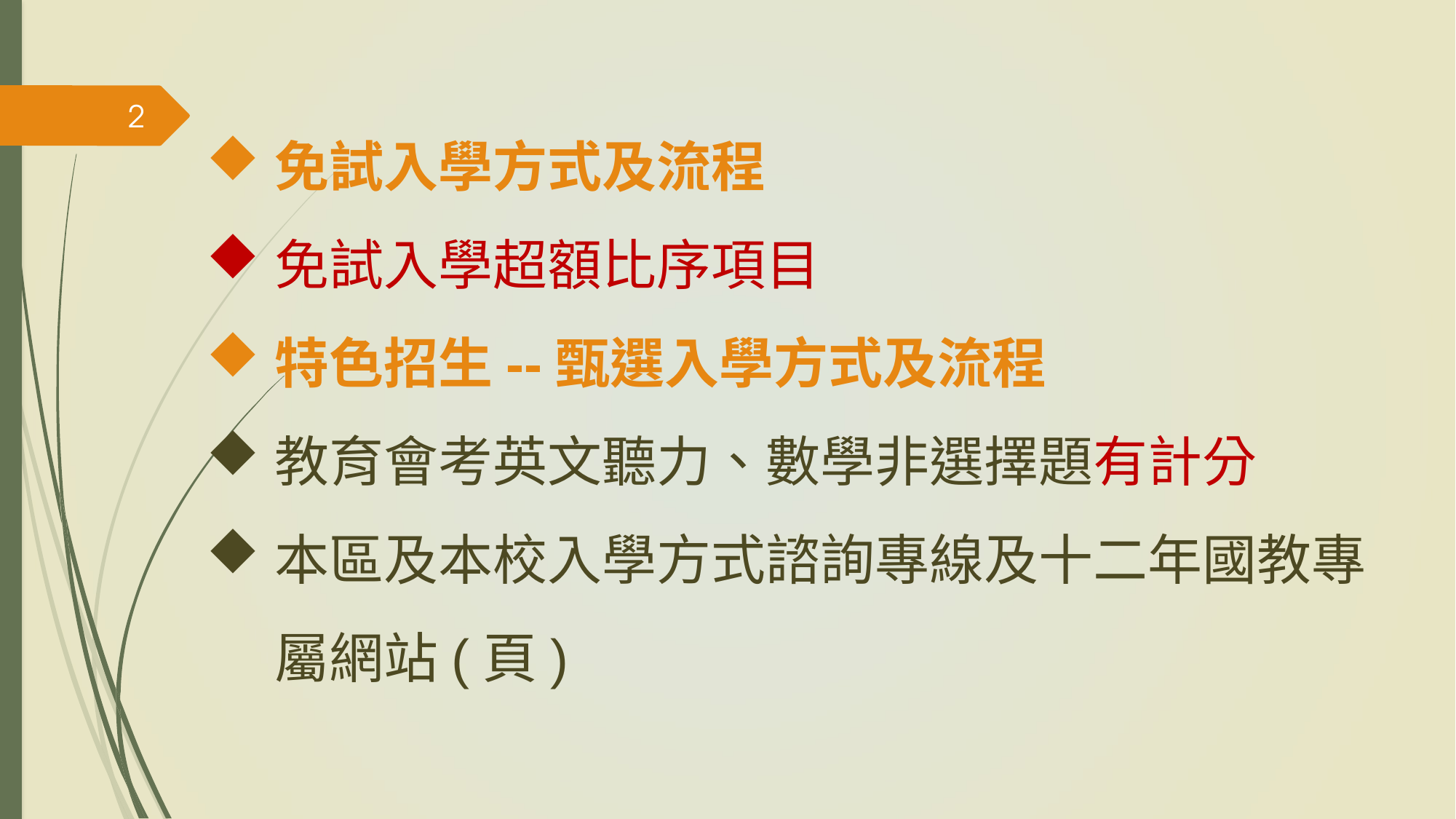

2
免試入學方式及流程
免試入學超額比序項目
特色招生--甄選入學方式及流程
教育會考英文聽力、數學非選擇題有計分
本區及本校入學方式諮詢專線及十二年國教專屬網站(頁)